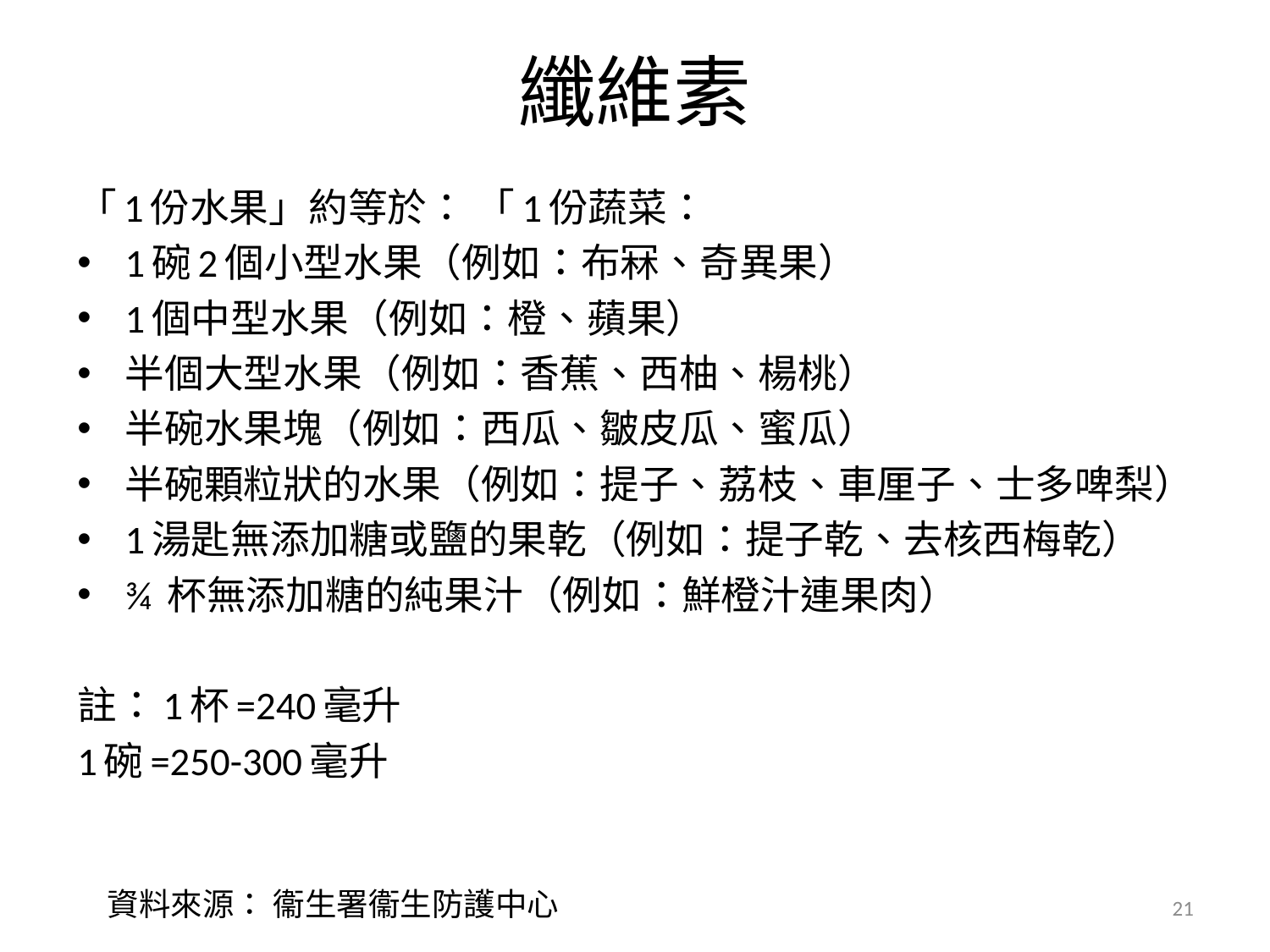

# 纖維素
「1份水果」約等於： 「1份蔬菜：
1碗2個小型水果（例如：布冧、奇異果）
1個中型水果（例如：橙、蘋果）
半個大型水果（例如：香蕉、西柚、楊桃）
半碗水果塊（例如：西瓜、皺皮瓜、蜜瓜）
半碗顆粒狀的水果（例如：提子、荔枝、車厘子、士多啤梨）
1湯匙無添加糖或鹽的果乾（例如：提子乾、去核西梅乾）
¾ 杯無添加糖的純果汁（例如：鮮橙汁連果肉）

註：1杯=240毫升
1碗=250-300毫升
資料來源： 衞生署衞生防護中心
21